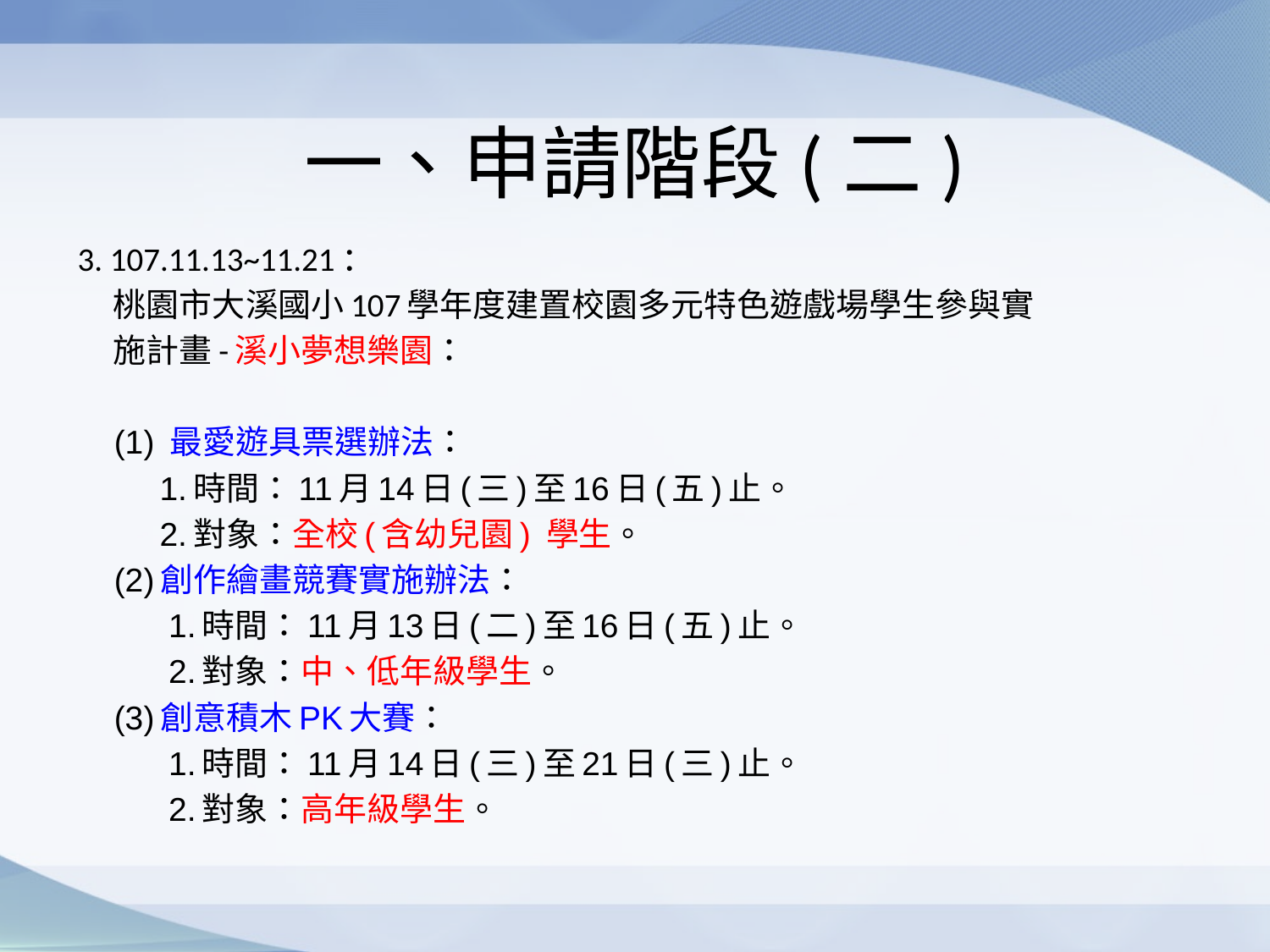

# 一、申請階段(二)
3. 107.11.13~11.21：
    桃園市大溪國小107學年度建置校園多元特色遊戲場學生參與實
    施計畫-溪小夢想樂園：

    (1) 最愛遊具票選辦法：
         1.時間：11月14日(三)至16日(五)止。
         2.對象：全校(含幼兒園) 學生。
    (2)創作繪畫競賽實施辦法：
          1.時間：11月13日(二)至16日(五)止。
          2.對象：中、低年級學生。
    (3)創意積木PK大賽：
          1.時間：11月14日(三)至21日(三)止。
          2.對象：高年級學生。